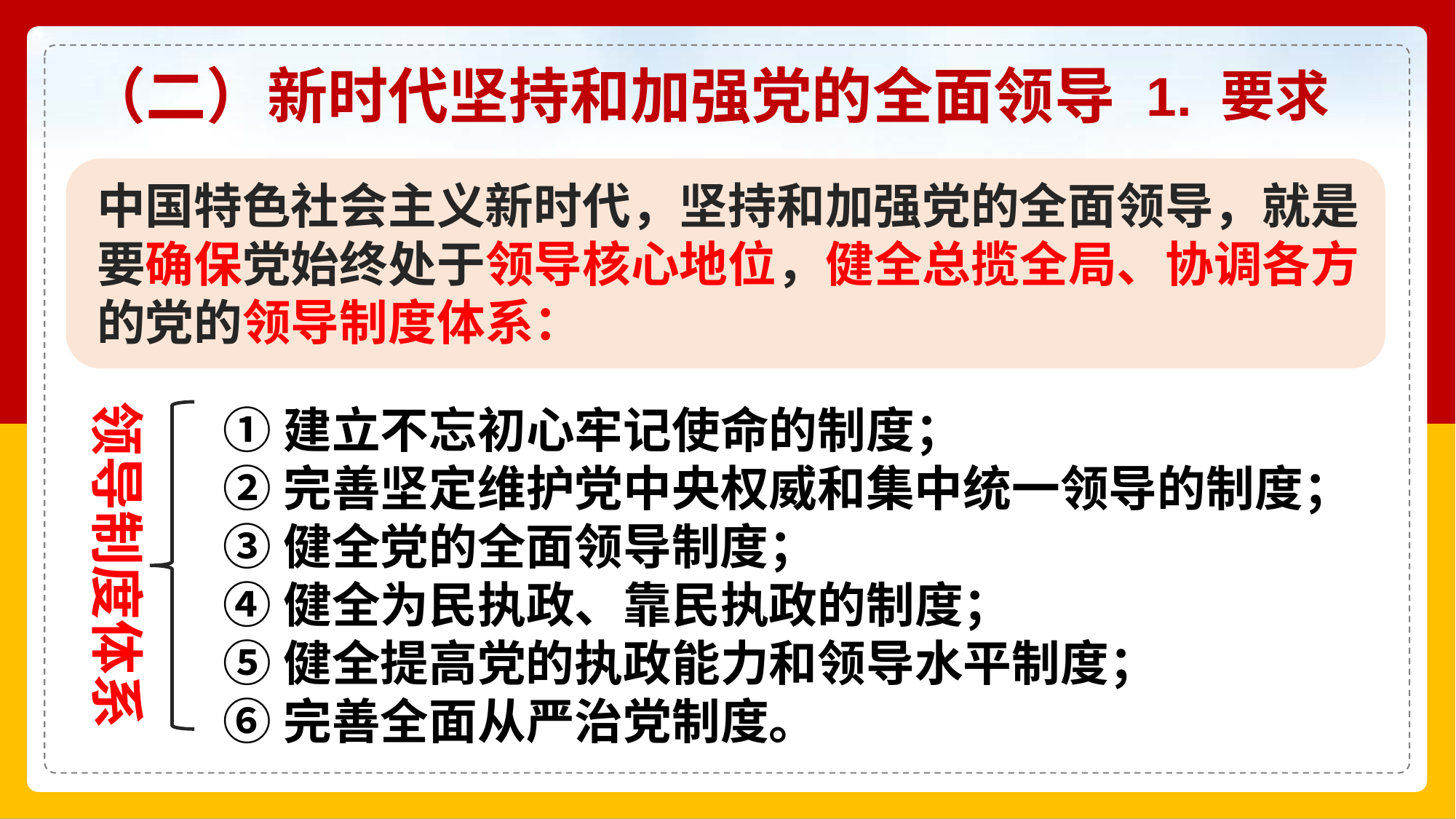

（二）新时代坚持和加强党的全面领导
1. 要求

中国特色社会主义新时代，坚持和加强党的全面领导，就是要确保党始终处于领导核心地位，健全总揽全局、协调各方的党的领导制度体系：
领导制度体系
①建立不忘初心牢记使命的制度；
②完善坚定维护党中央权威和集中统一领导的制度；
③健全党的全面领导制度；
④健全为民执政、靠民执政的制度；
⑤健全提高党的执政能力和领导水平制度；
⑥完善全面从严治党制度。